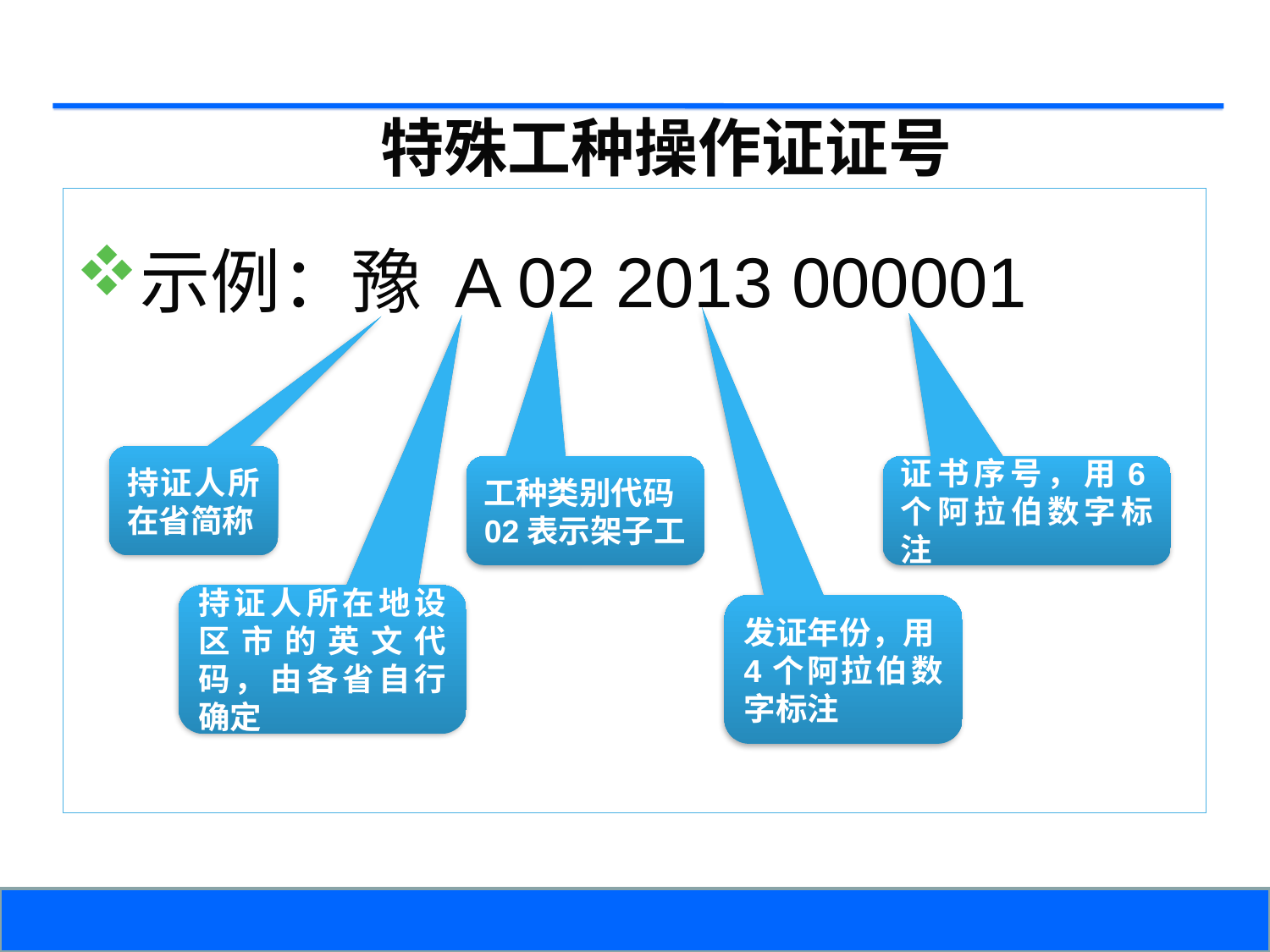

特殊工种操作证证号
示例：豫 A 02 2013 000001

持证人所在省简称
工种类别代码
02表示架子工
证书序号，用6个阿拉伯数字标注
持证人所在地设区市的英文代码，由各省自行确定
发证年份，用4个阿拉伯数字标注